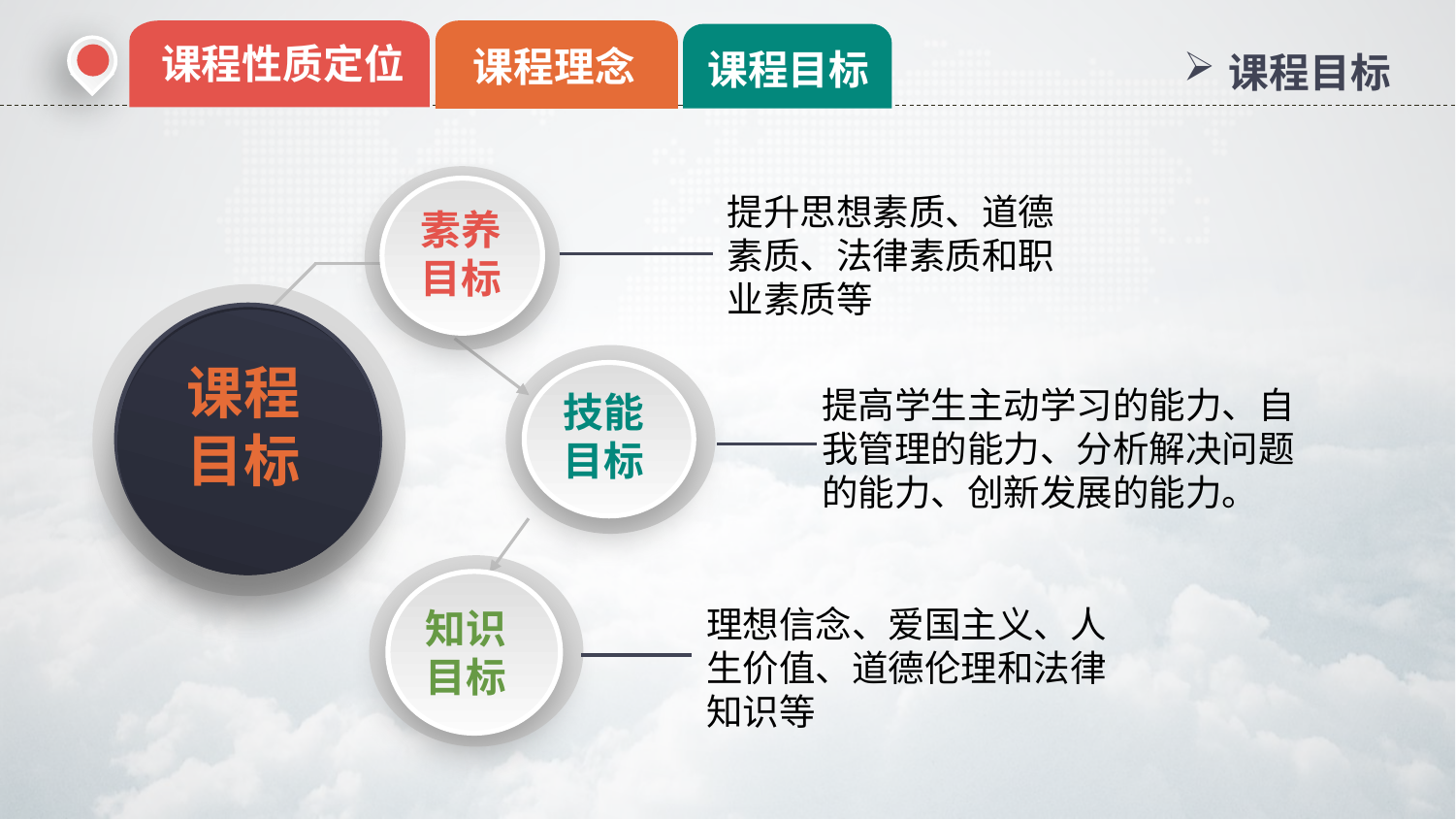

课程性质定位
课程理念

课程目标
课程目标

素养
目标
提升思想素质、道德素质、法律素质和职业素质等

课程
目标

技能
目标
提高学生主动学习的能力、自我管理的能力、分析解决问题的能力、创新发展的能力。

知识
目标
理想信念、爱国主义、人生价值、道德伦理和法律知识等